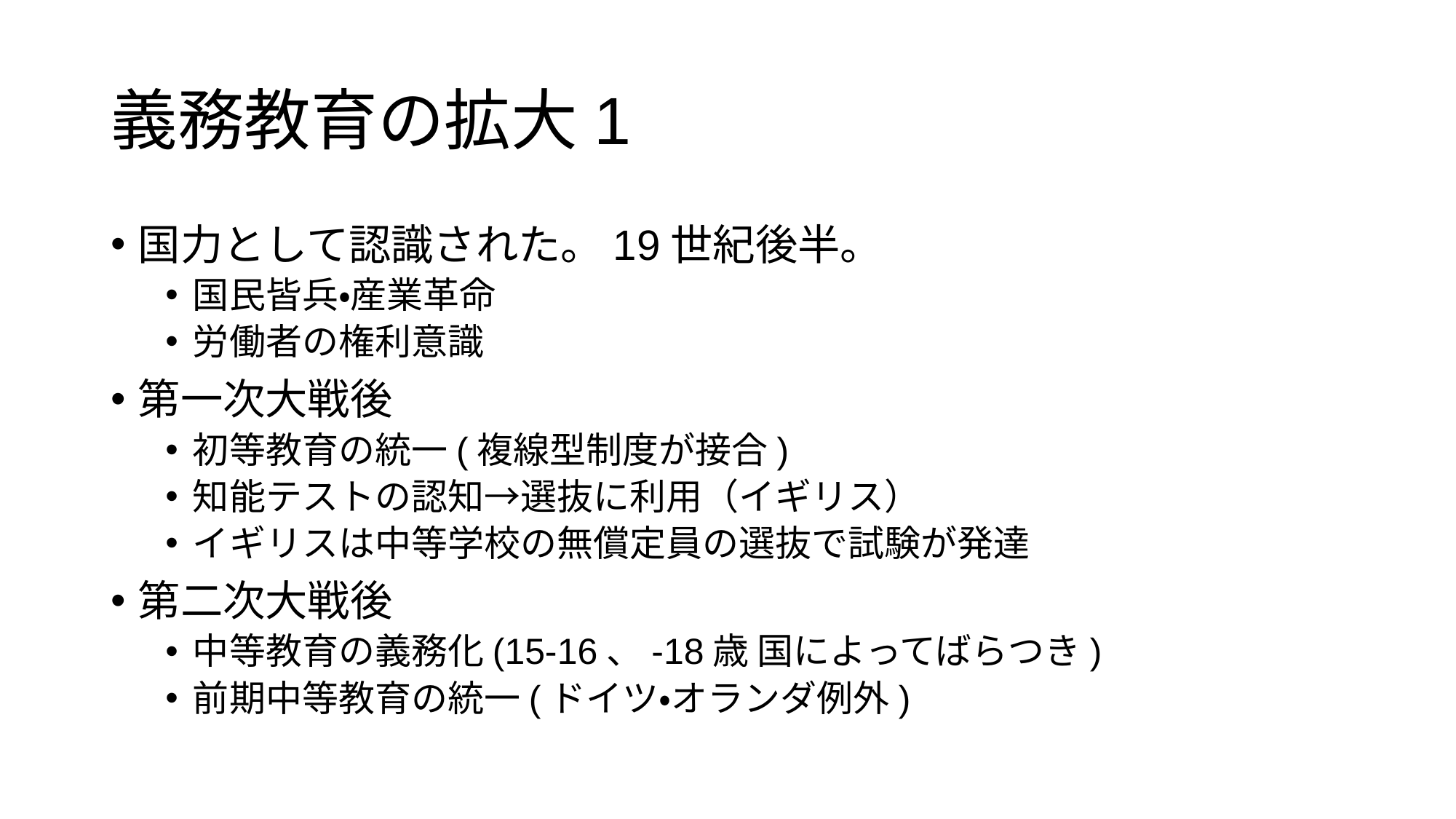

# 義務教育の拡大1
国力として認識された。19世紀後半。
国民皆兵・産業革命
労働者の権利意識
第一次大戦後
初等教育の統一(複線型制度が接合)
知能テストの認知→選抜に利用（イギリス）
イギリスは中等学校の無償定員の選抜で試験が発達
第二次大戦後
中等教育の義務化(15-16、-18歳 国によってばらつき)
前期中等教育の統一(ドイツ・オランダ例外)